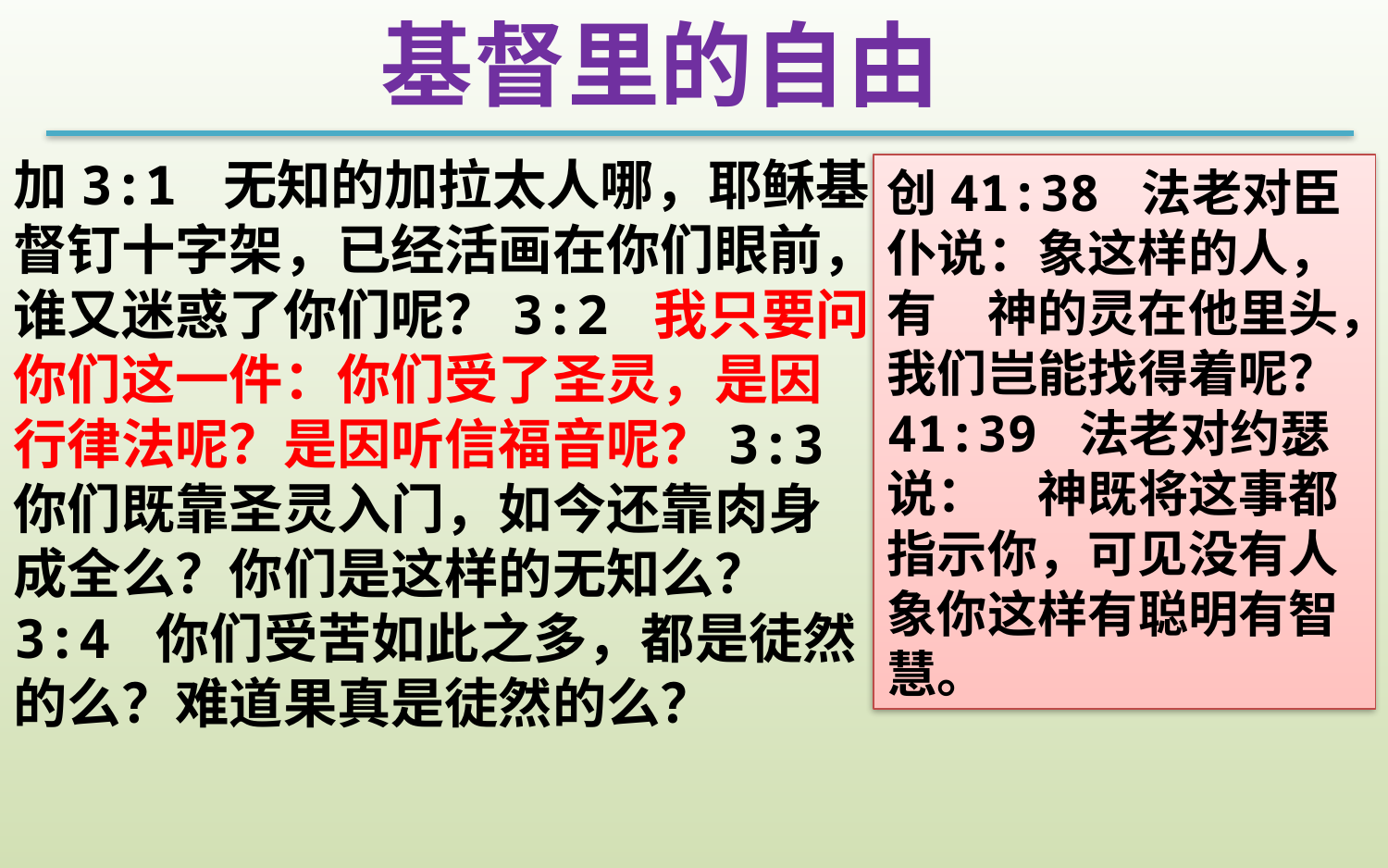

基督里的自由
加3:1 无知的加拉太人哪，耶稣基督钉十字架，已经活画在你们眼前，谁又迷惑了你们呢？3:2 我只要问你们这一件：你们受了圣灵，是因行律法呢？是因听信福音呢？3:3 你们既靠圣灵入门，如今还靠肉身成全么？你们是这样的无知么？3:4 你们受苦如此之多，都是徒然的么？难道果真是徒然的么？
创41:38 法老对臣仆说：象这样的人，有　神的灵在他里头，我们岂能找得着呢？41:39 法老对约瑟说：　神既将这事都指示你，可见没有人象你这样有聪明有智慧。